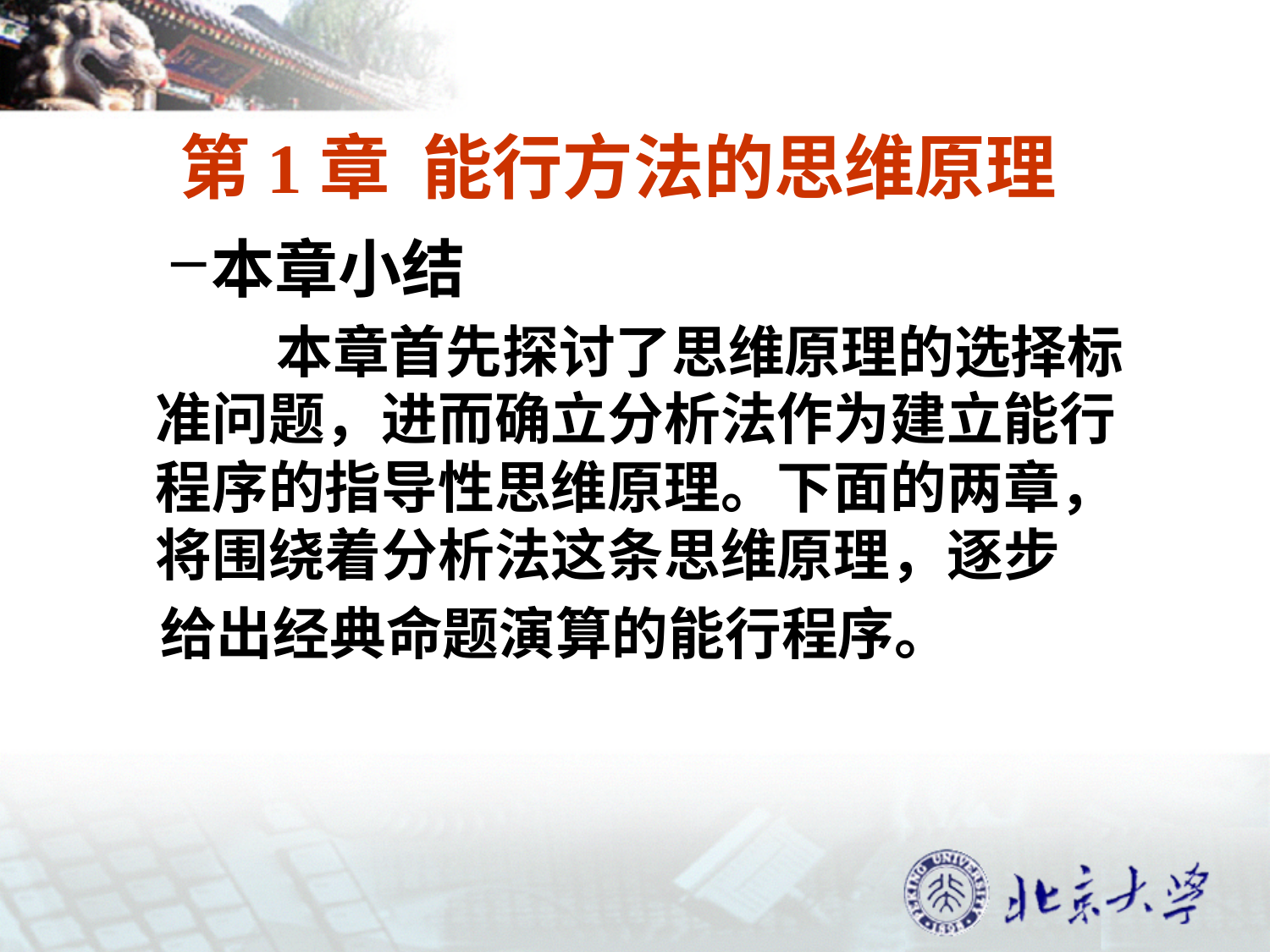

# 第1章  能行方法的思维原理
本章小结
            本章首先探讨了思维原理的选择标准问题，进而确立分析法作为建立能行程序的指导性思维原理。下面的两章，将围绕着分析法这条思维原理，逐步
   给出经典命题演算的能行程序。